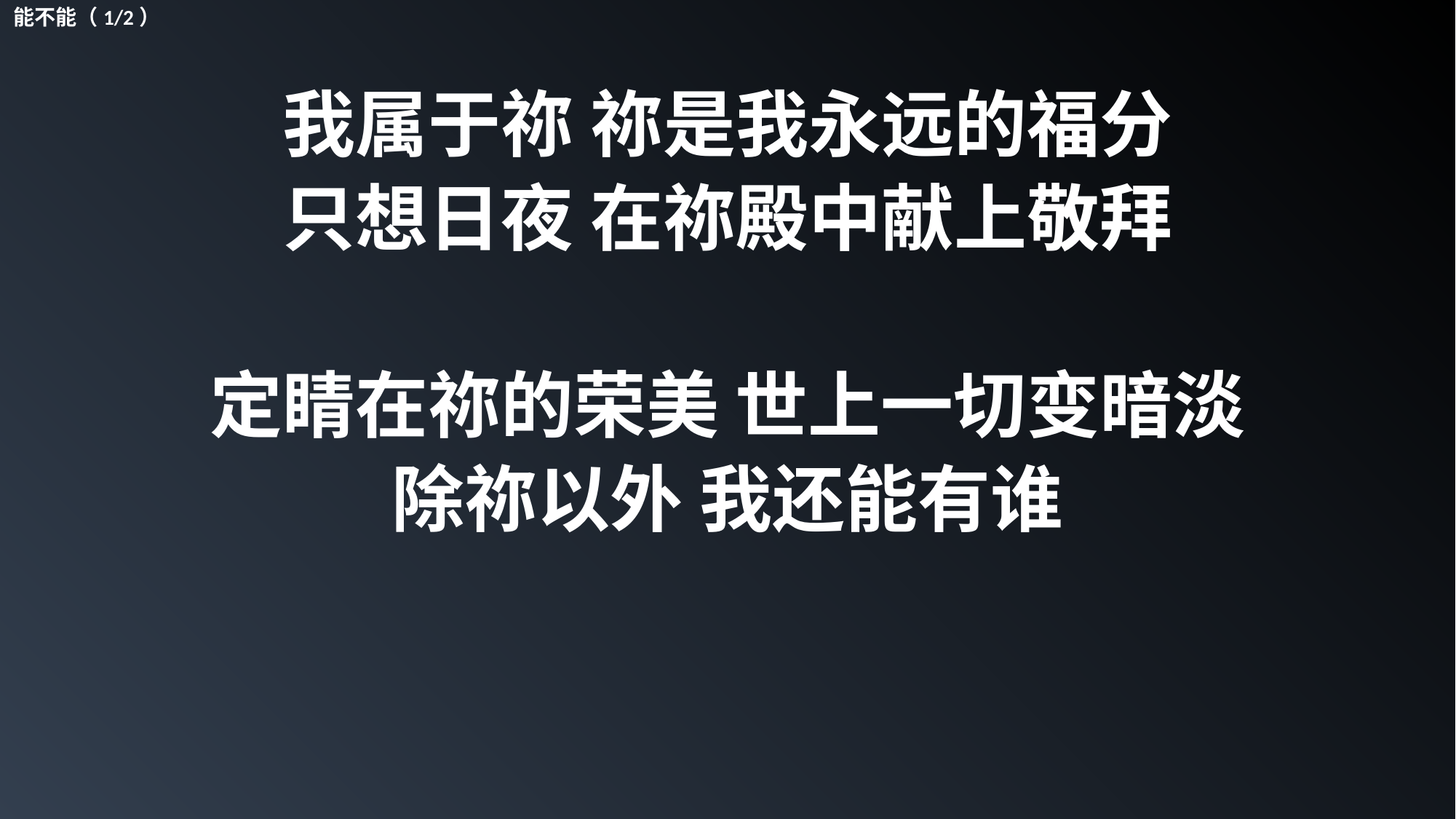

能不能（1/2）
我属于祢 祢是我永远的福分
只想日夜 在祢殿中献上敬拜

定睛在祢的荣美 世上一切变暗淡
除祢以外 我还能有谁